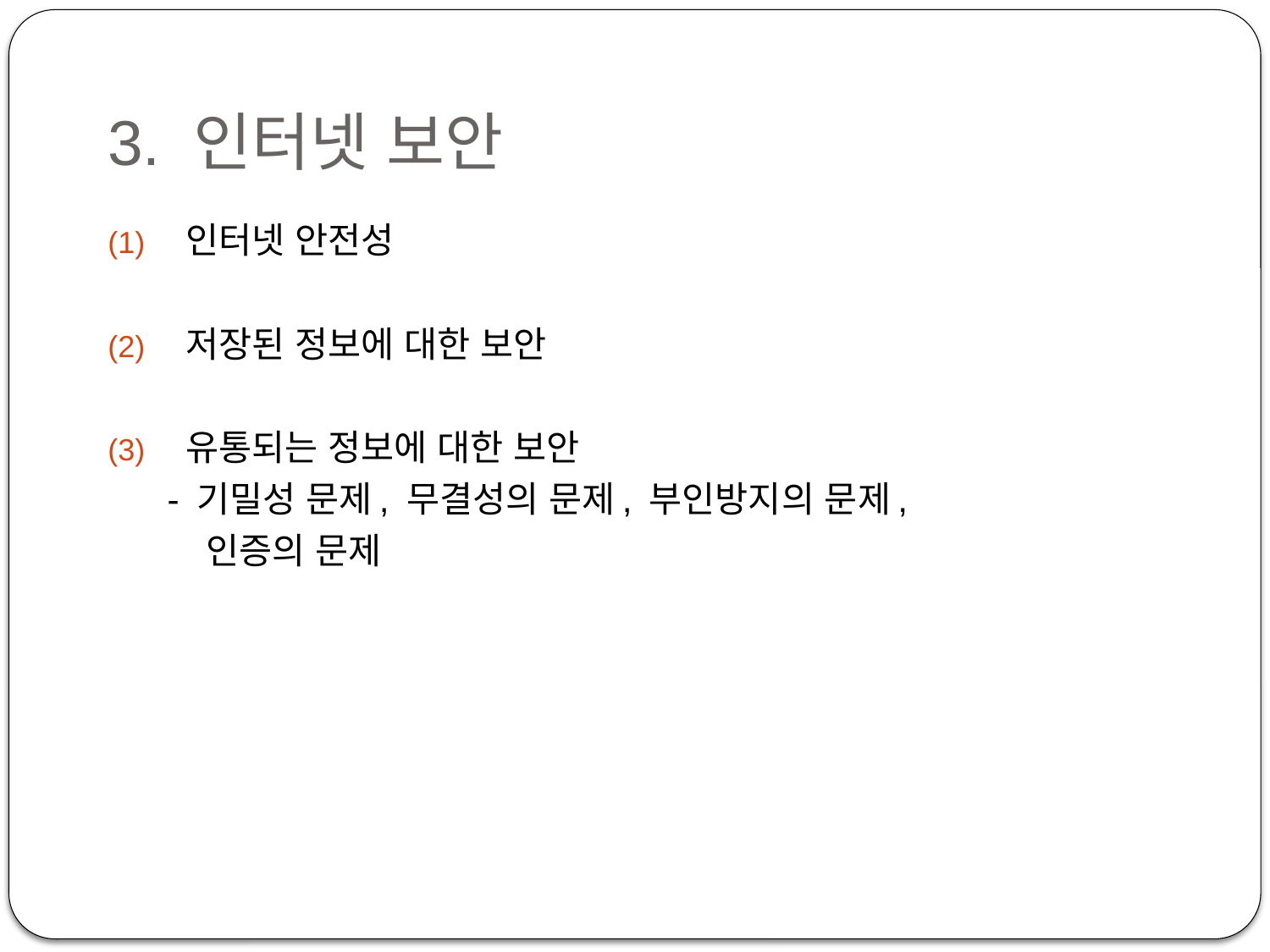

# 3. 인터넷 보안
인터넷 안전성

저장된 정보에 대한 보안

유통되는 정보에 대한 보안
      - 기밀성 문제, 무결성의 문제, 부인방지의 문제,
         인증의 문제